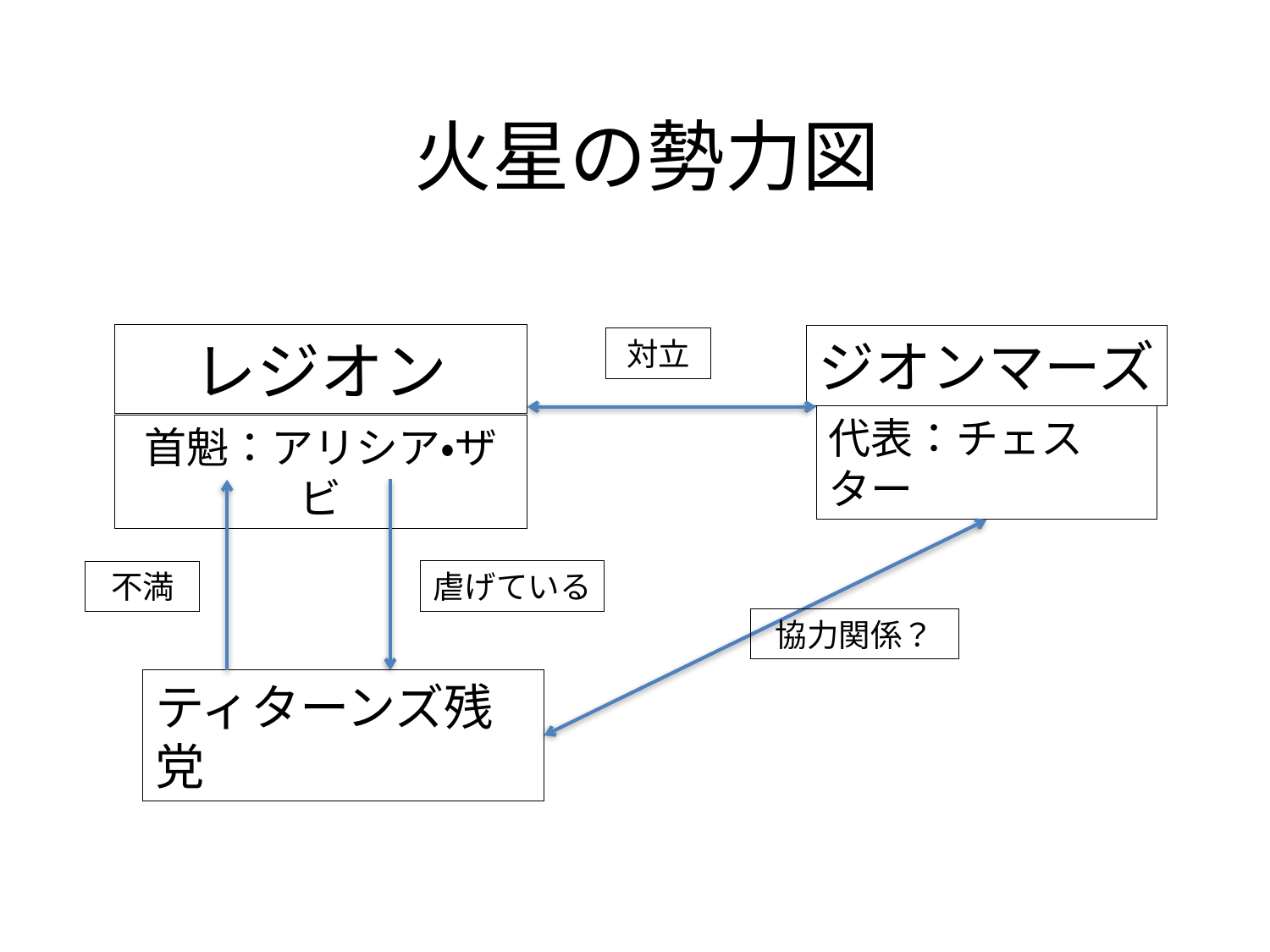

火星の勢力図
レジオン
ジオンマーズ
対立
代表：チェスター
首魁：アリシア・ザビ
虐げている
不満
協力関係？
ティターンズ残党